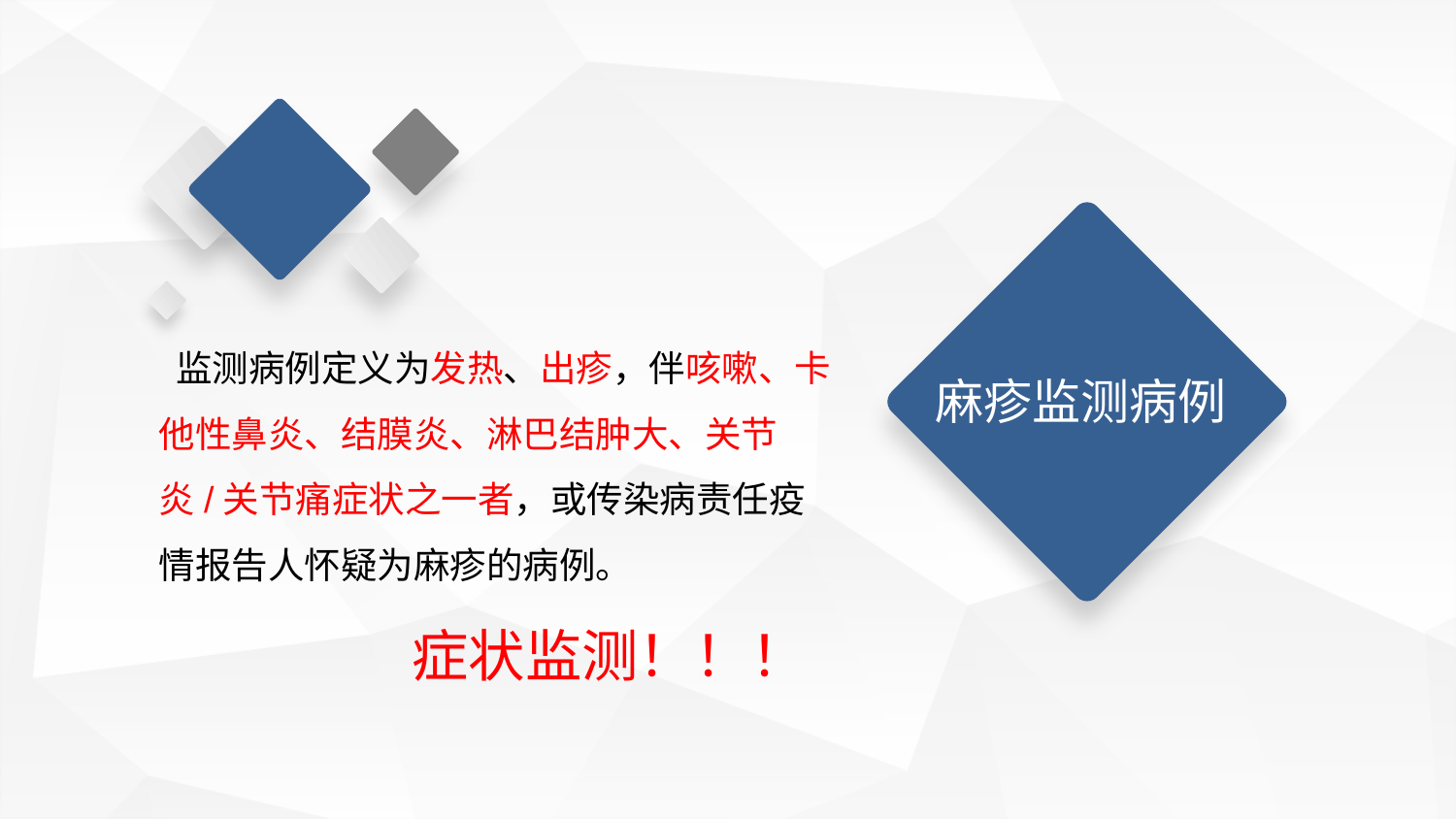

麻疹监测病例

 监测病例定义为发热、出疹，伴咳嗽、卡他性鼻炎、结膜炎、淋巴结肿大、关节炎/关节痛症状之一者，或传染病责任疫情报告人怀疑为麻疹的病例。
                   症状监测！！！